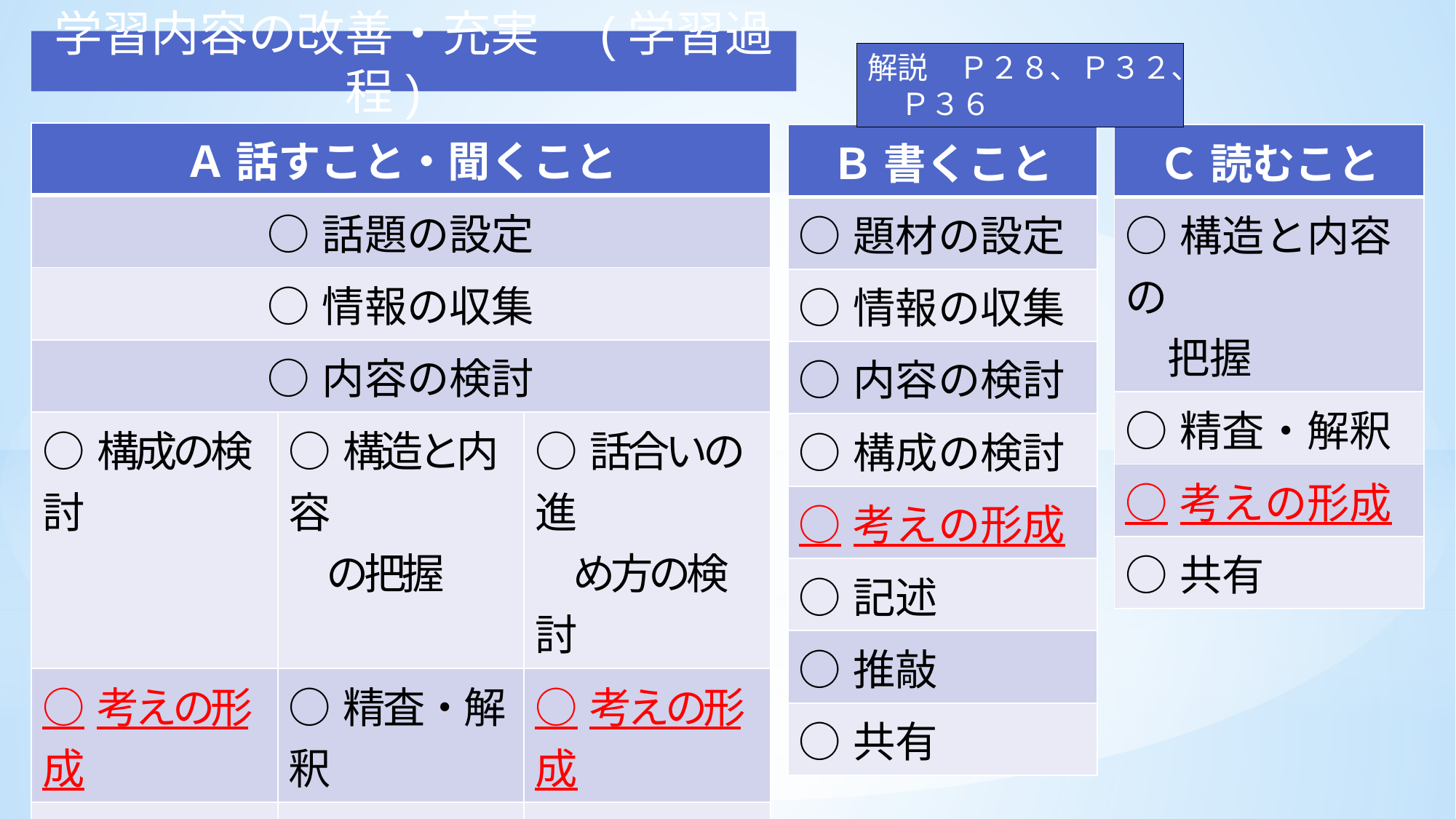

学習内容の改善・充実　(学習過程)
解説　Ｐ２８、Ｐ３２、Ｐ３６
| Ａ 話すこと・聞くこと |  |  |
| --- | --- | --- |
| ○話題の設定 |  |  |
| ○情報の収集 |  |  |
| ○内容の検討 |  |  |
| ○構成の検討 | ○構造と内容 　の把握 | ○話合いの進 　め方の検討 |
| ○考えの形成 | ○精査・解釈 | ○考えの形成 |
| ○表現 | ○考えの形成 | ○共有 |
| ○共有 | ○共有 |  |
| （話すこと） | （聞くこと） | （話し合うこと） |
| Ｂ 書くこと |
| --- |
| ○題材の設定 |
| ○情報の収集 |
| ○内容の検討 |
| ○構成の検討 |
| ○考えの形成 |
| ○記述 |
| ○推敲 |
| ○共有 |
| Ｃ 読むこと |
| --- |
| ○構造と内容の 　把握 |
| ○精査・解釈 |
| ○考えの形成 |
| ○共有 |